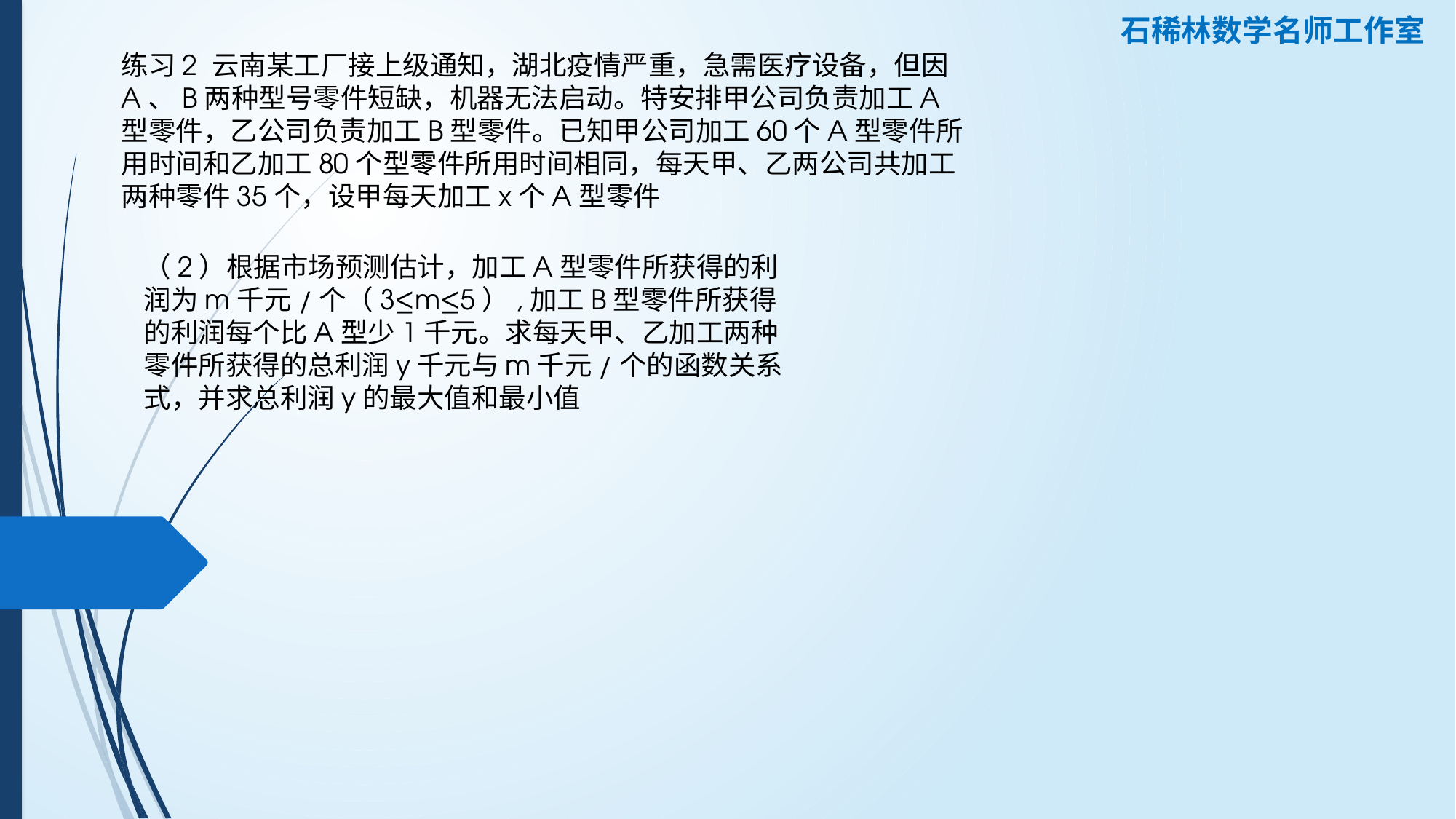

石稀林数学名师工作室
练习2 云南某工厂接上级通知，湖北疫情严重，急需医疗设备，但因A、B两种型号零件短缺，机器无法启动。特安排甲公司负责加工A型零件，乙公司负责加工B型零件。已知甲公司加工60个A型零件所用时间和乙加工80个型零件所用时间相同，每天甲、乙两公司共加工两种零件35个，设甲每天加工x个A型零件
（2）根据市场预测估计，加工A型零件所获得的利润为m千元/个（3≤m≤5）,加工B型零件所获得的利润每个比A型少1千元。求每天甲、乙加工两种零件所获得的总利润y千元与m千元/个的函数关系式，并求总利润y的最大值和最小值